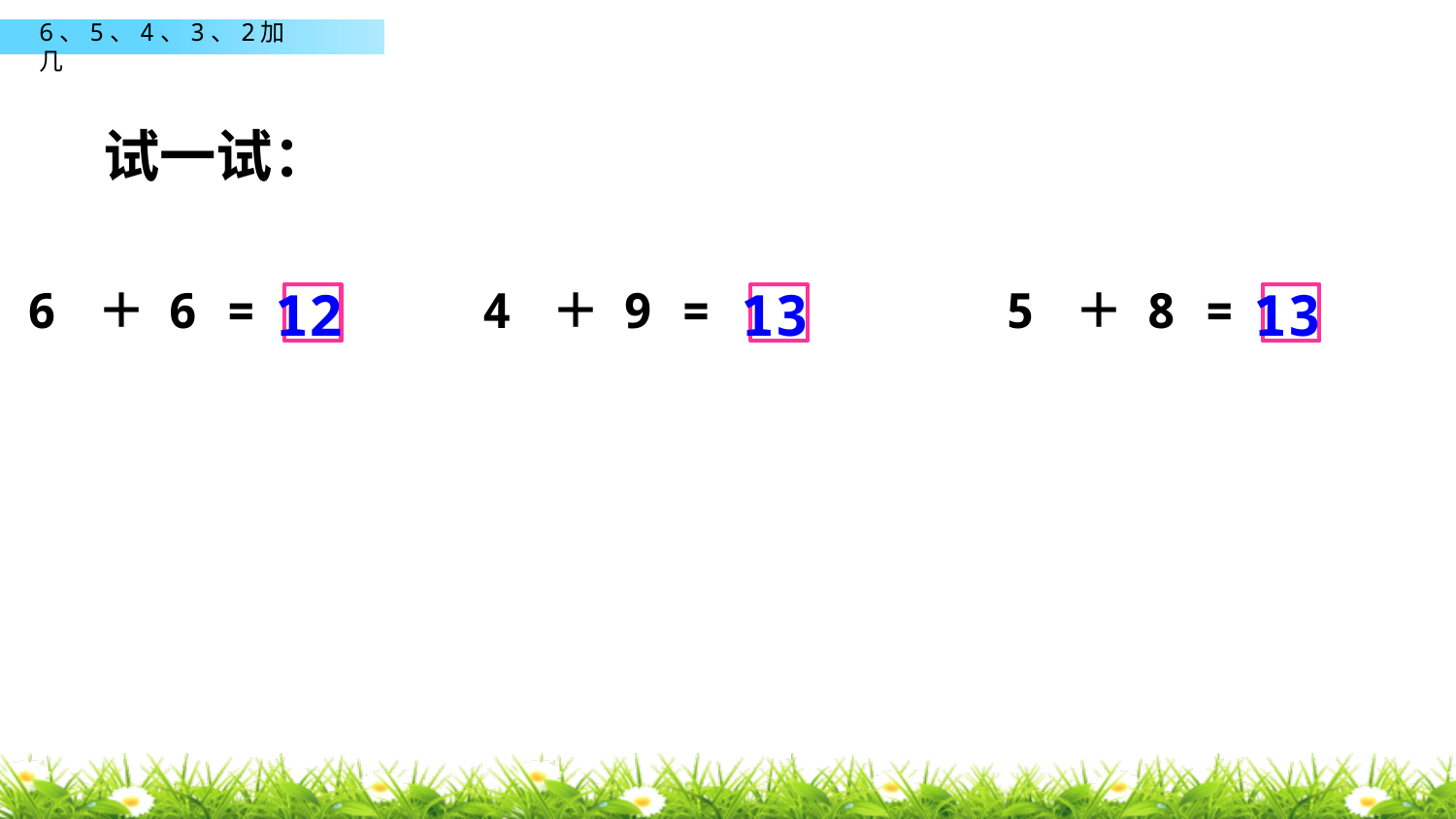

试一试：
12
13
13
6 ＋ 6 =

4 ＋ 9 =

5 ＋ 8 =